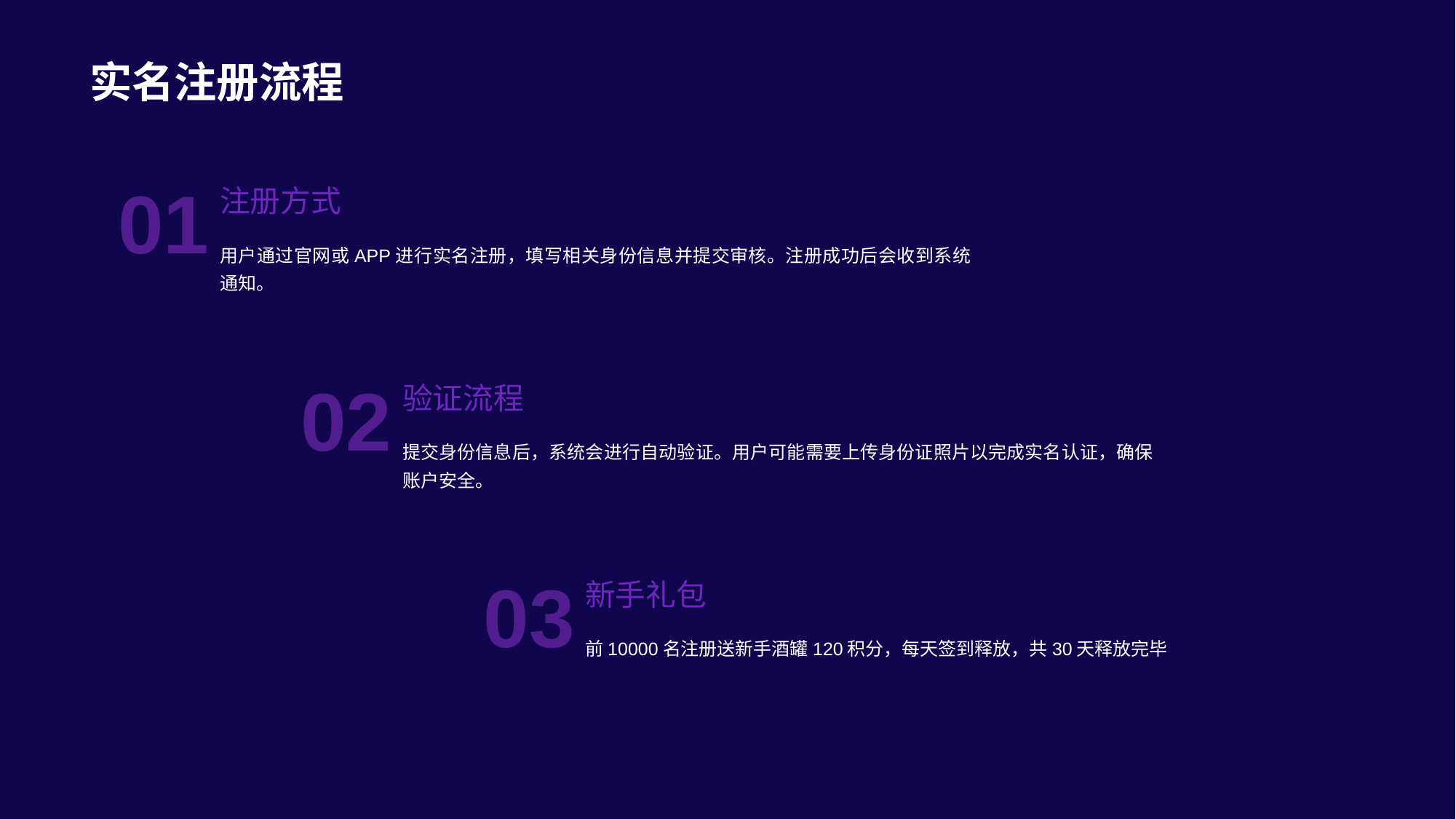

实名注册流程
01
注册方式
用户通过官网或APP进行实名注册，填写相关身份信息并提交审核。注册成功后会收到系统通知。
02
验证流程
提交身份信息后，系统会进行自动验证。用户可能需要上传身份证照片以完成实名认证，确保账户安全。
03
新手礼包
前10000名注册送新手酒罐120积分，每天签到释放，共30天释放完毕